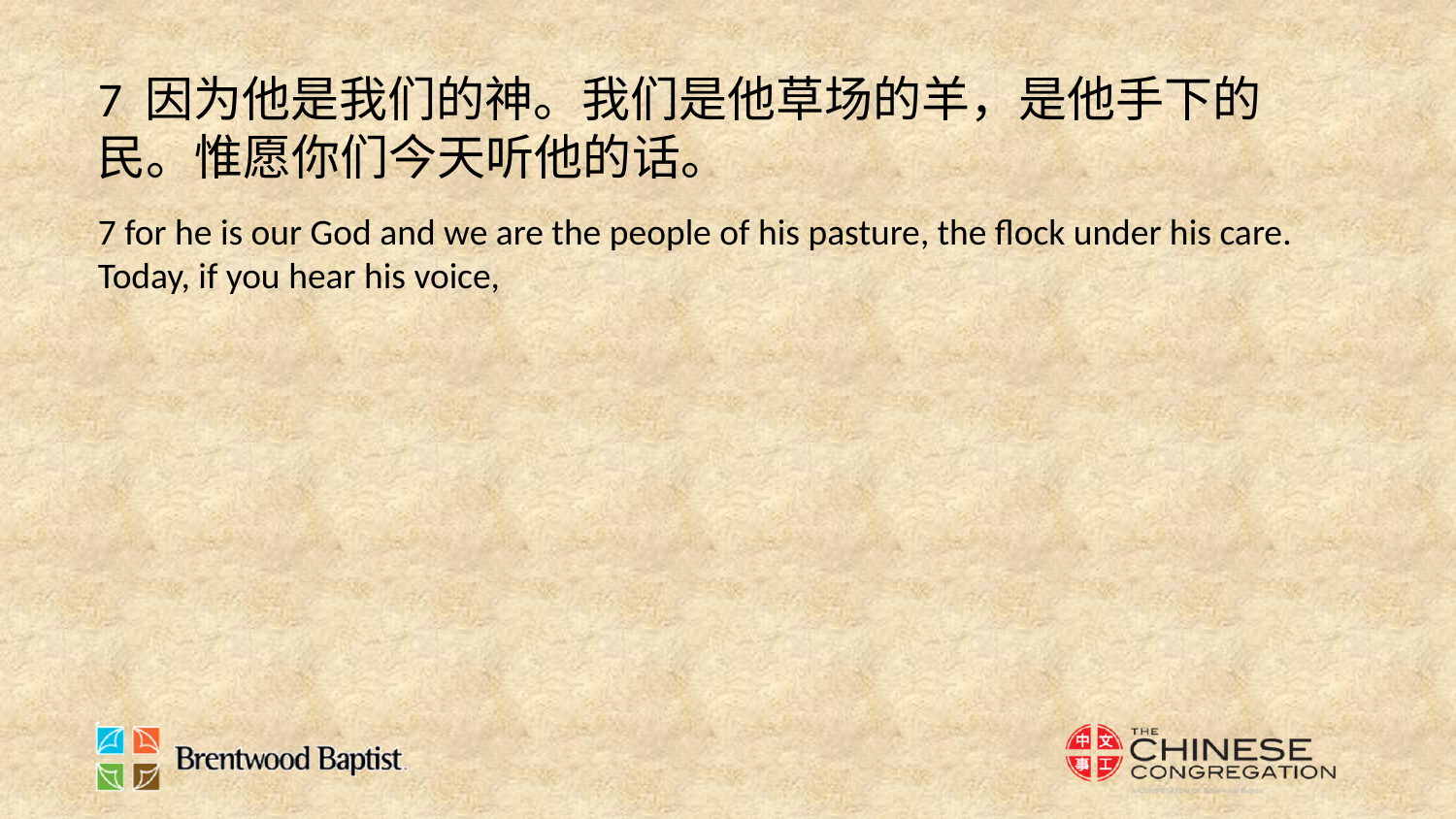

7 因为他是我们的神。我们是他草场的羊，是他手下的民。惟愿你们今天听他的话。

7 for he is our God and we are the people of his pasture, the flock under his care. Today, if you hear his voice,